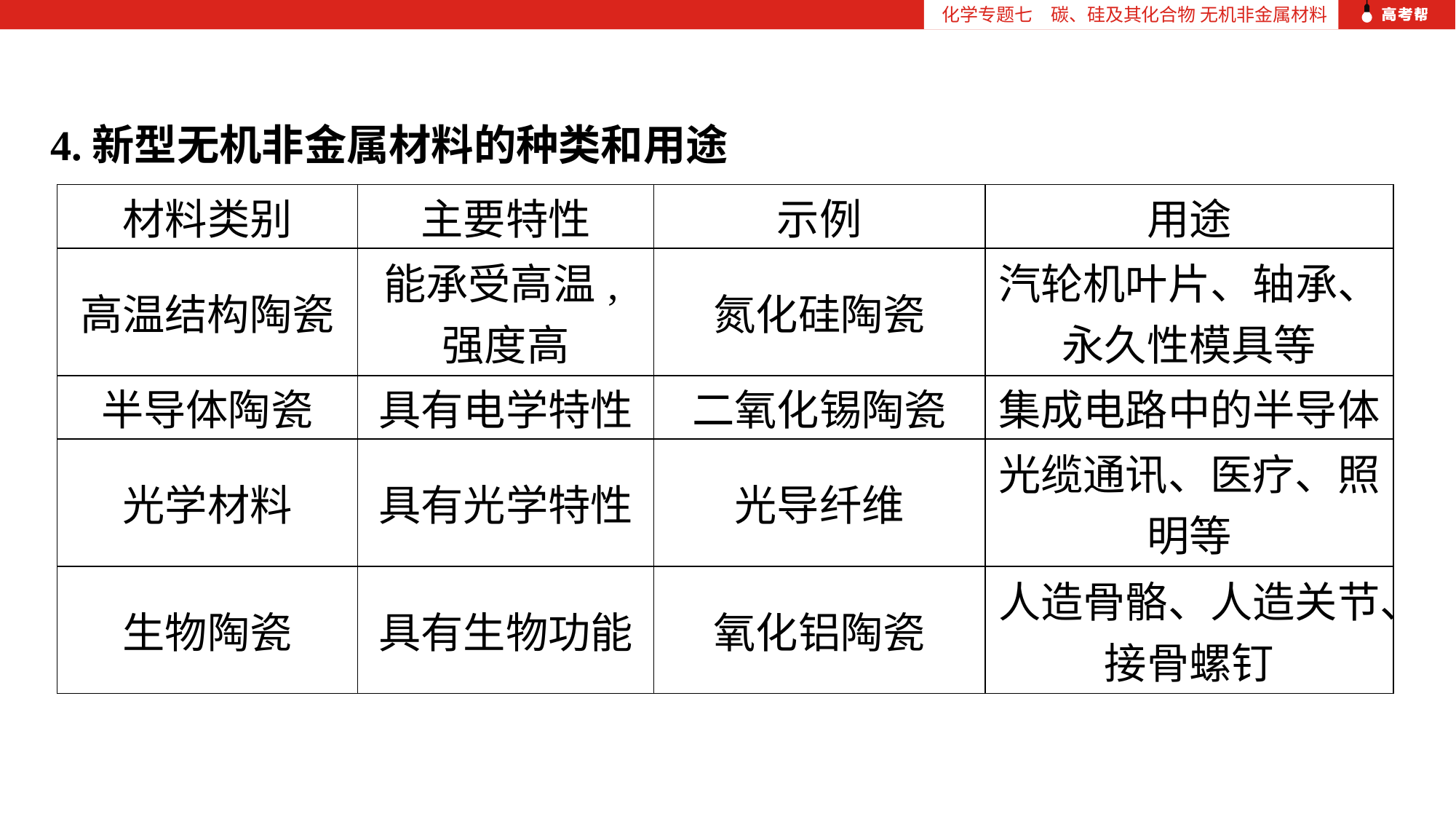

化学专题七　碳、硅及其化合物 无机非金属材料

 4.新型无机非金属材料的种类和用途
| 材料类别 | 主要特性 | 示例 | 用途 |
| --- | --- | --- | --- |
| 高温结构陶瓷 | 能承受高温,强度高 | 氮化硅陶瓷 | 汽轮机叶片、轴承、永久性模具等 |
| 半导体陶瓷 | 具有电学特性 | 二氧化锡陶瓷 | 集成电路中的半导体 |
| 光学材料 | 具有光学特性 | 光导纤维 | 光缆通讯、医疗、照明等 |
| 生物陶瓷 | 具有生物功能 | 氧化铝陶瓷 | 人造骨骼、人造关节、接骨螺钉 |